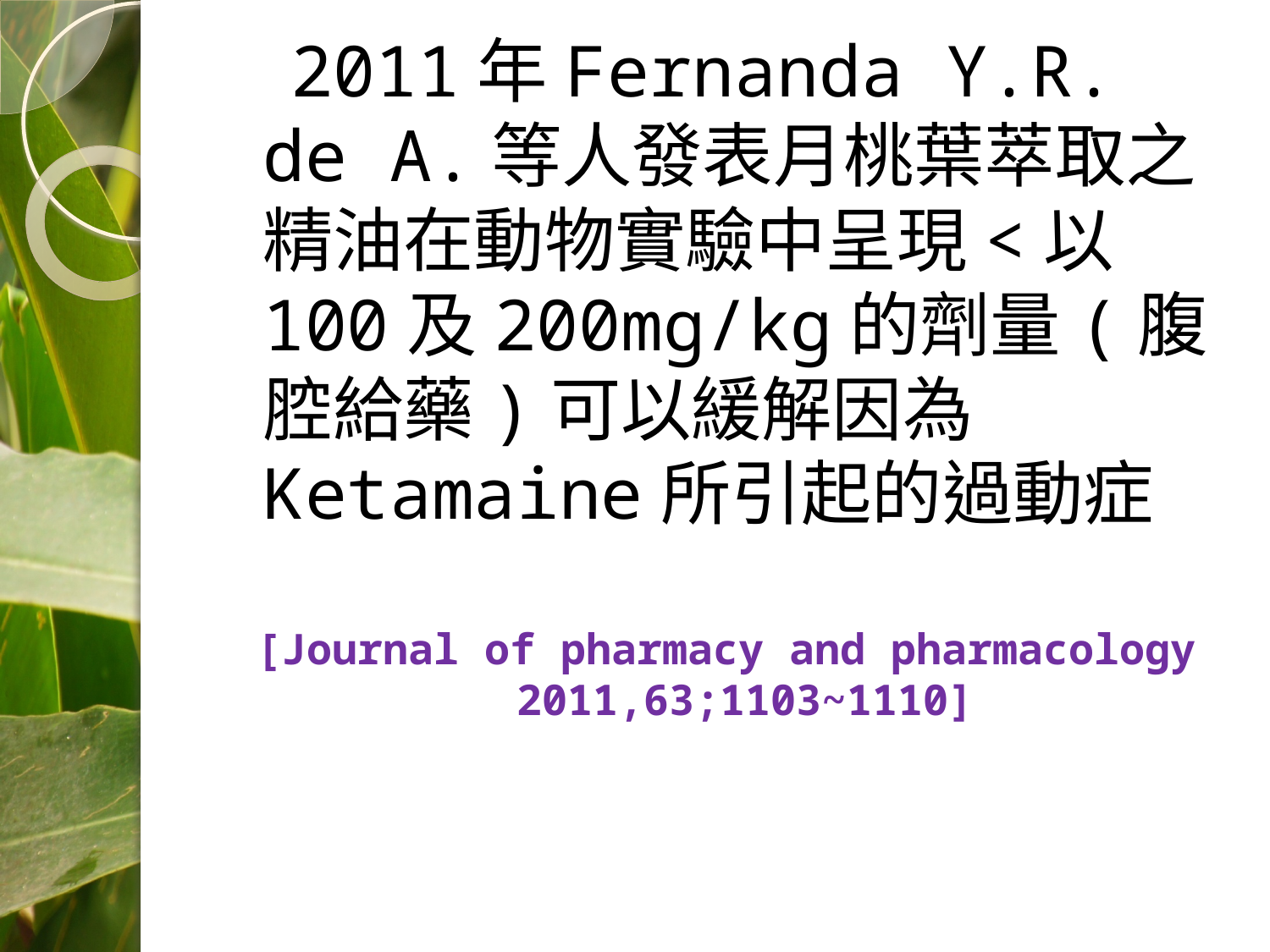

2011年Fernanda Y.R. de A.等人發表月桃葉萃取之精油在動物實驗中呈現<以100及200mg/kg的劑量(腹腔給藥)可以緩解因為Ketamaine所引起的過動症

[Journal of pharmacy and pharmacology 2011,63;1103~1110]